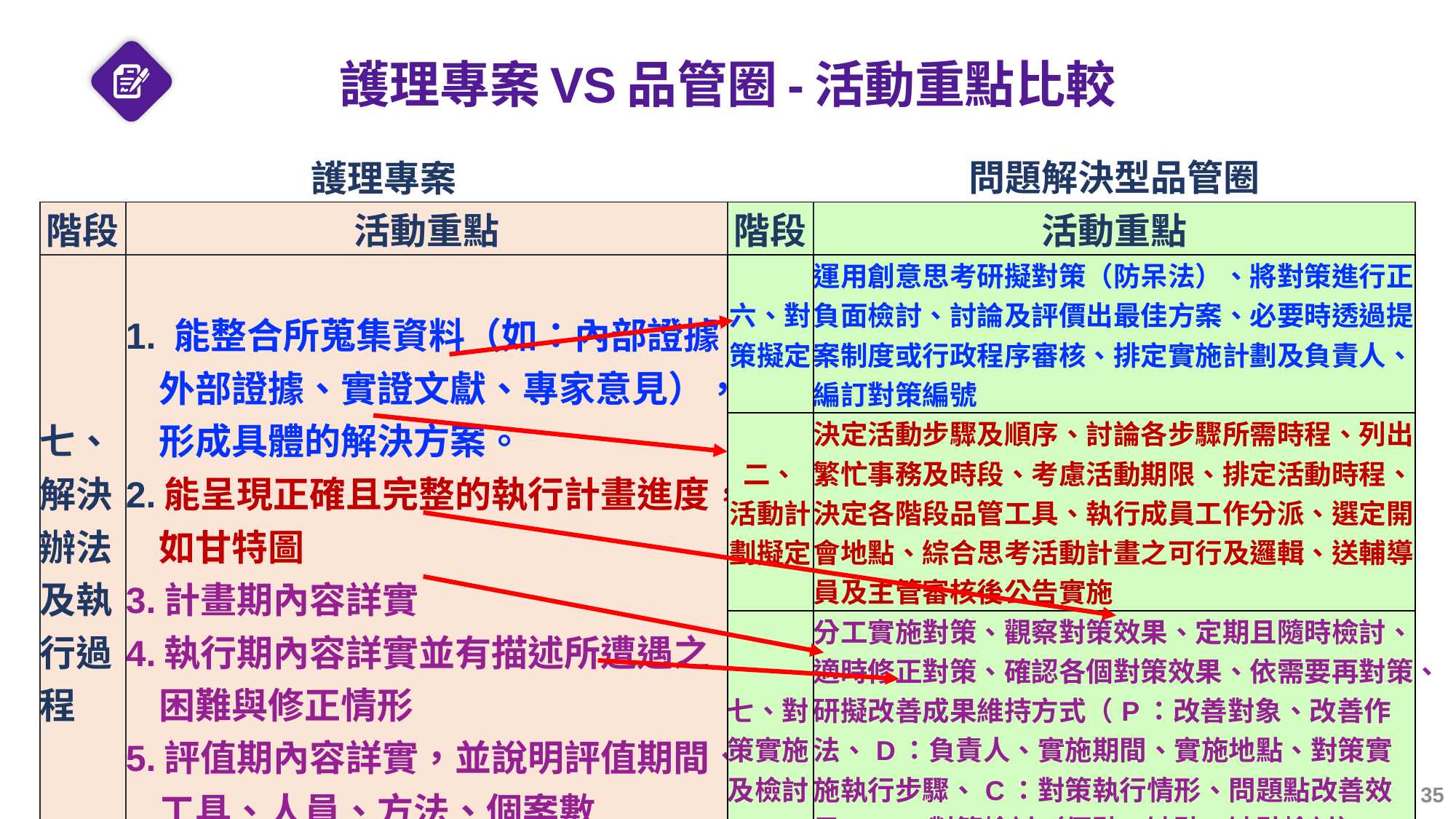

護理專案VS品管圈-活動重點比較
| 護理專案 |  |  | 問題解決型品管圈 |
| --- | --- | --- | --- |
| 階段 | 活動重點 | 階段 | 活動重點 |
| 七、解決辦法及執行過程 | 1. 能整合所蒐集資料（如：內部證據、外部證據、實證文獻、專家意見），形成具體的解決方案。 2.能呈現正確且完整的執行計畫進度，如甘特圖 3.計畫期內容詳實 4.執行期內容詳實並有描述所遭遇之困難與修正情形 5.評值期內容詳實，並說明評值期間、工具、人員、方法、個案數 | 六、對策擬定 | 運用創意思考研擬對策（防呆法）、將對策進行正負面檢討、討論及評價出最佳方案、必要時透過提案制度或行政程序審核、排定實施計劃及負責人、編訂對策編號 |
|  |  | 二、 活動計劃擬定 | 決定活動步驟及順序、討論各步驟所需時程、列出繁忙事務及時段、考慮活動期限、排定活動時程、決定各階段品管工具、執行成員工作分派、選定開會地點、綜合思考活動計畫之可行及邏輯、送輔導員及主管審核後公告實施 |
|  |  | 七、對策實施及檢討 | 分工實施對策、觀察對策效果、定期且隨時檢討、適時修正對策、確認各個對策效果、依需要再對策、研擬改善成果維持方式（P：改善對象、改善作法、D：負責人、實施期間、實施地點、對策實施執行步驟、C：對策執行情形、問題點改善效果、A：對策檢討（優點、缺點、缺點檢討）、對策處置 |
35